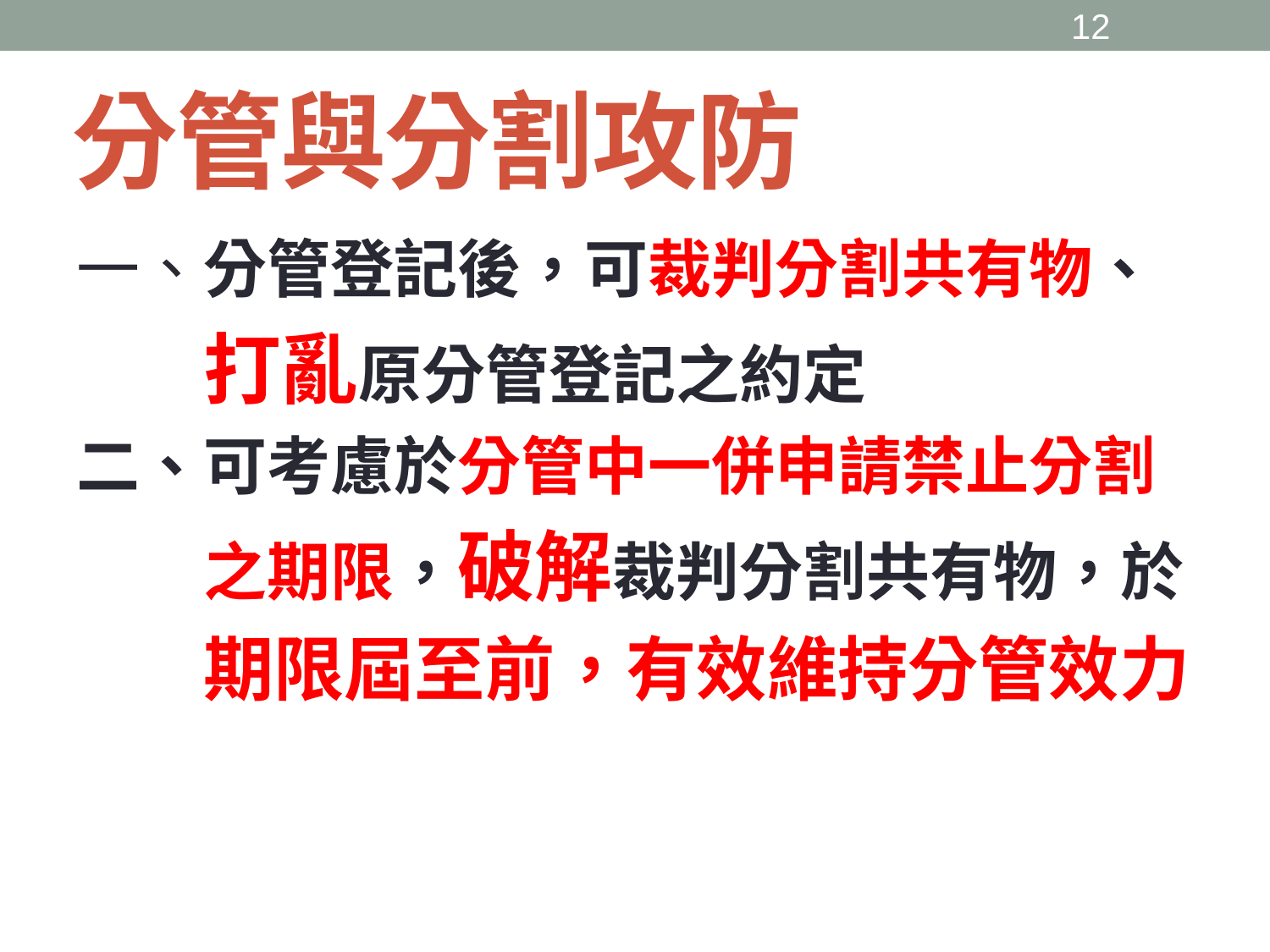

12
# 分管與分割攻防
一、分管登記後，可裁判分割共有物、
　　打亂原分管登記之約定
二、可考慮於分管中一併申請禁止分割
　　之期限，破解裁判分割共有物，於
　　期限屆至前，有效維持分管效力